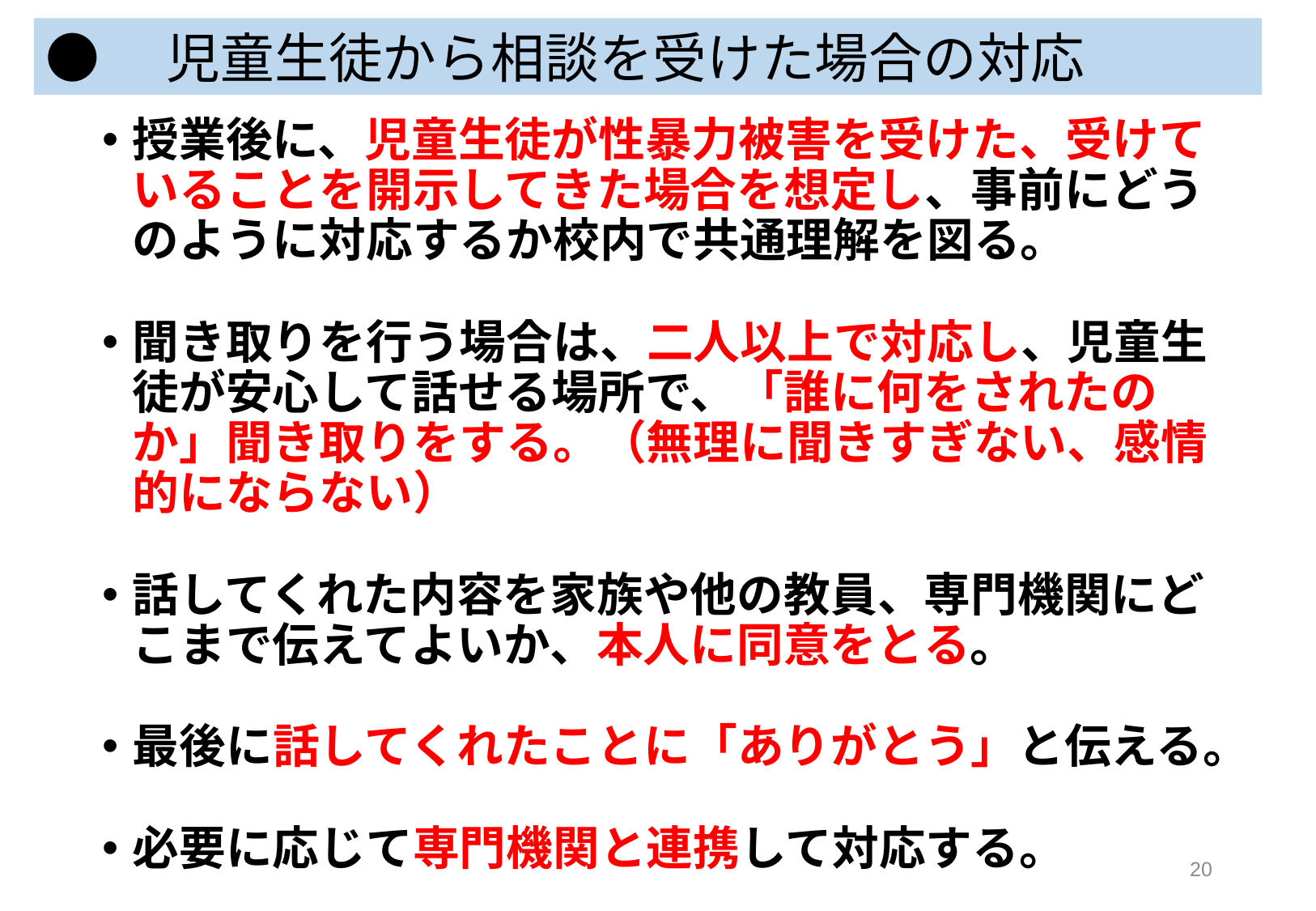

●　児童生徒から相談を受けた場合の対応
授業後に、児童生徒が性暴力被害を受けた、受けていることを開示してきた場合を想定し、事前にどうのように対応するか校内で共通理解を図る。

聞き取りを行う場合は、二人以上で対応し、児童生徒が安心して話せる場所で、「誰に何をされたのか」聞き取りをする。（無理に聞きすぎない、感情的にならない）

話してくれた内容を家族や他の教員、専門機関にどこまで伝えてよいか、本人に同意をとる。

最後に話してくれたことに「ありがとう」と伝える。

必要に応じて専門機関と連携して対応する。

20